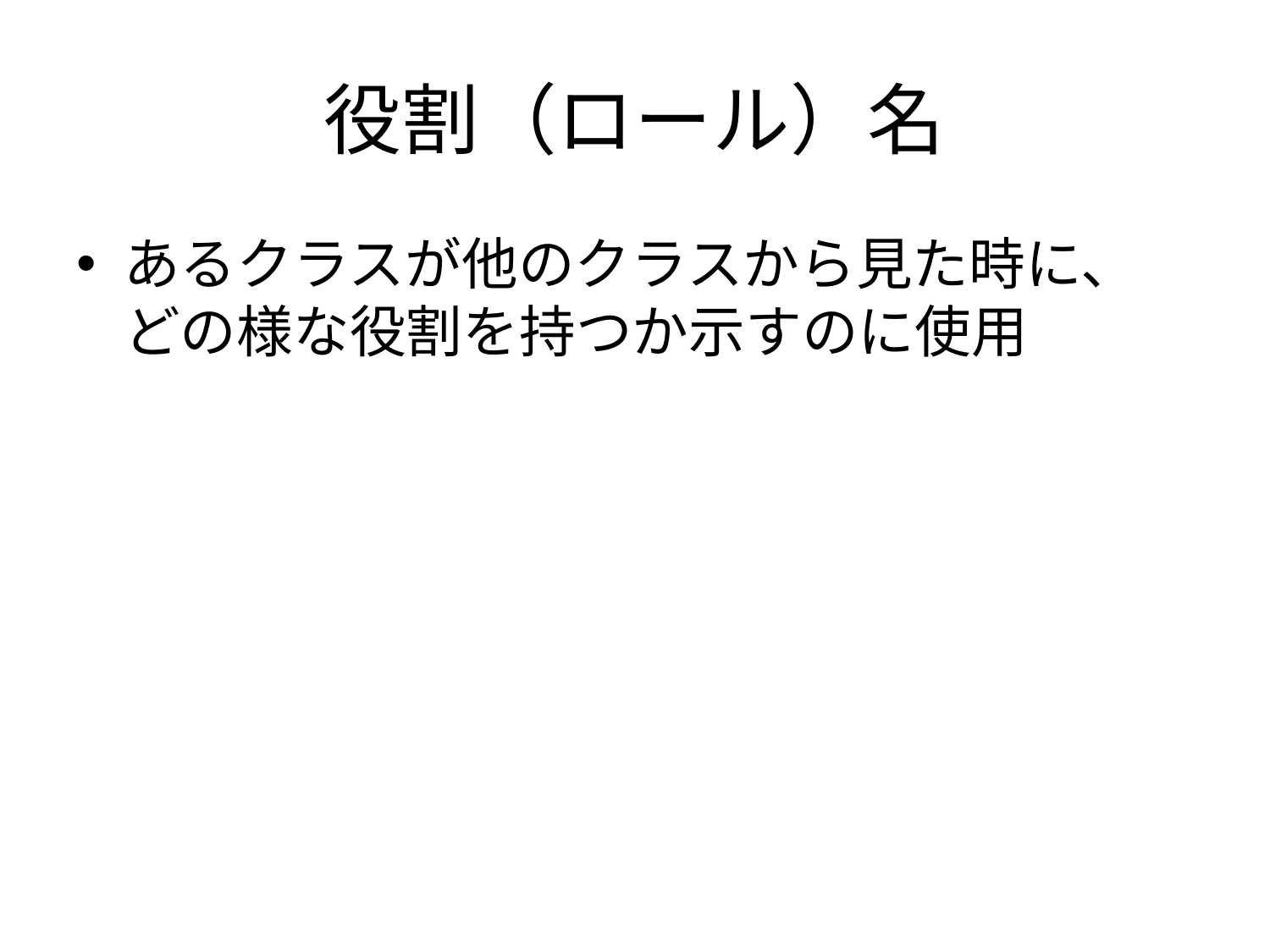

# 役割（ロール）名
あるクラスが他のクラスから見た時に、どの様な役割を持つか示すのに使用